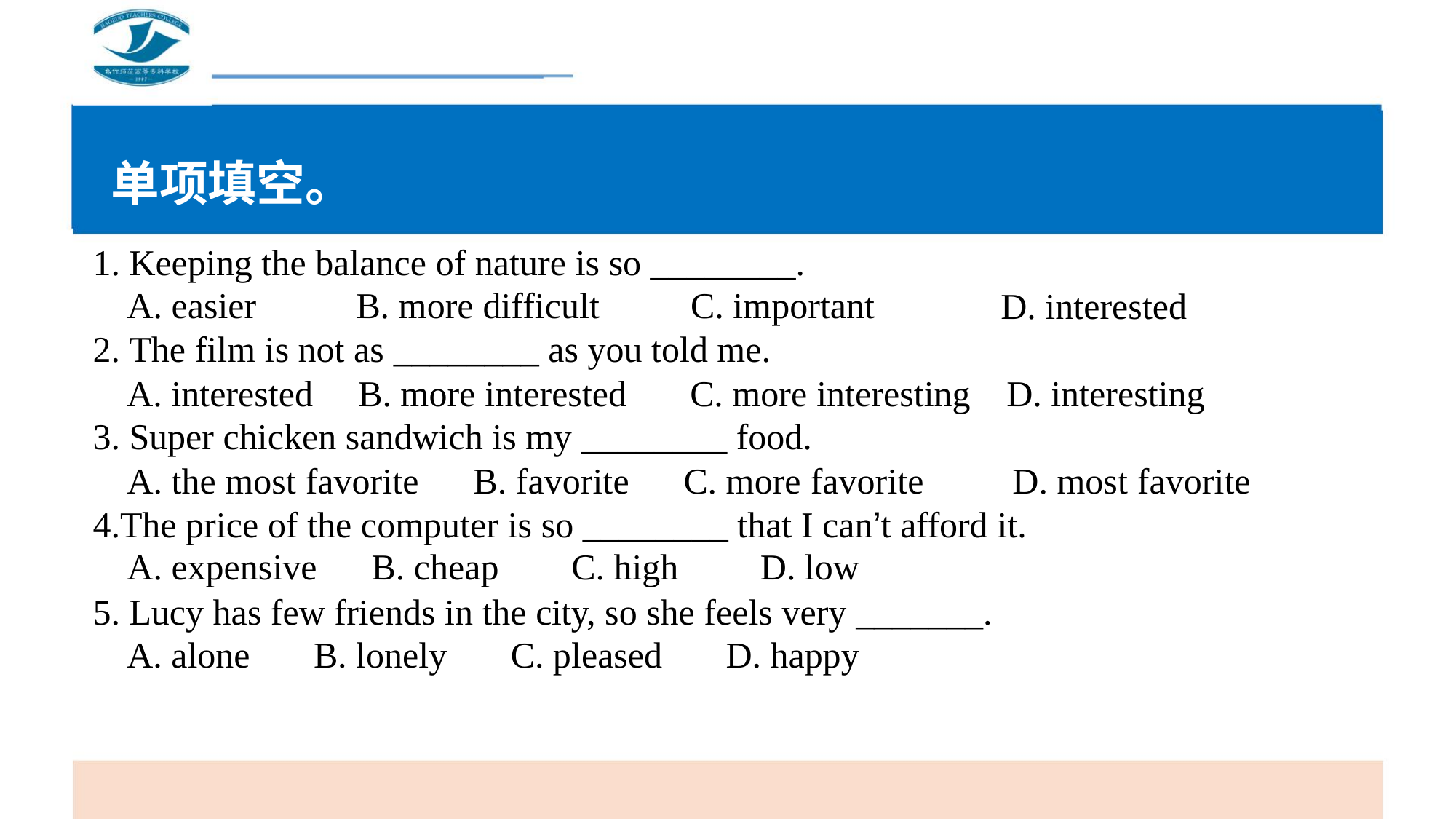

单项填空。
1. Keeping the balance of nature is so ________.
A. easier B. more difficult C. important
2. The film is not as ________ as you told me.
D. interested
A. interested B. more interested C. more interesting D. interesting
3. Super chicken sandwich is my ________ food.
A. the most favorite B. favorite C. more favorite
4.The price of the computer is so ________ that I can’t afford it.
A. expensive B. cheap C. high D. low
D. most favorite
5. Lucy has few friends in the city, so she feels very _______.
A. alone B. lonely C. pleased D. happy